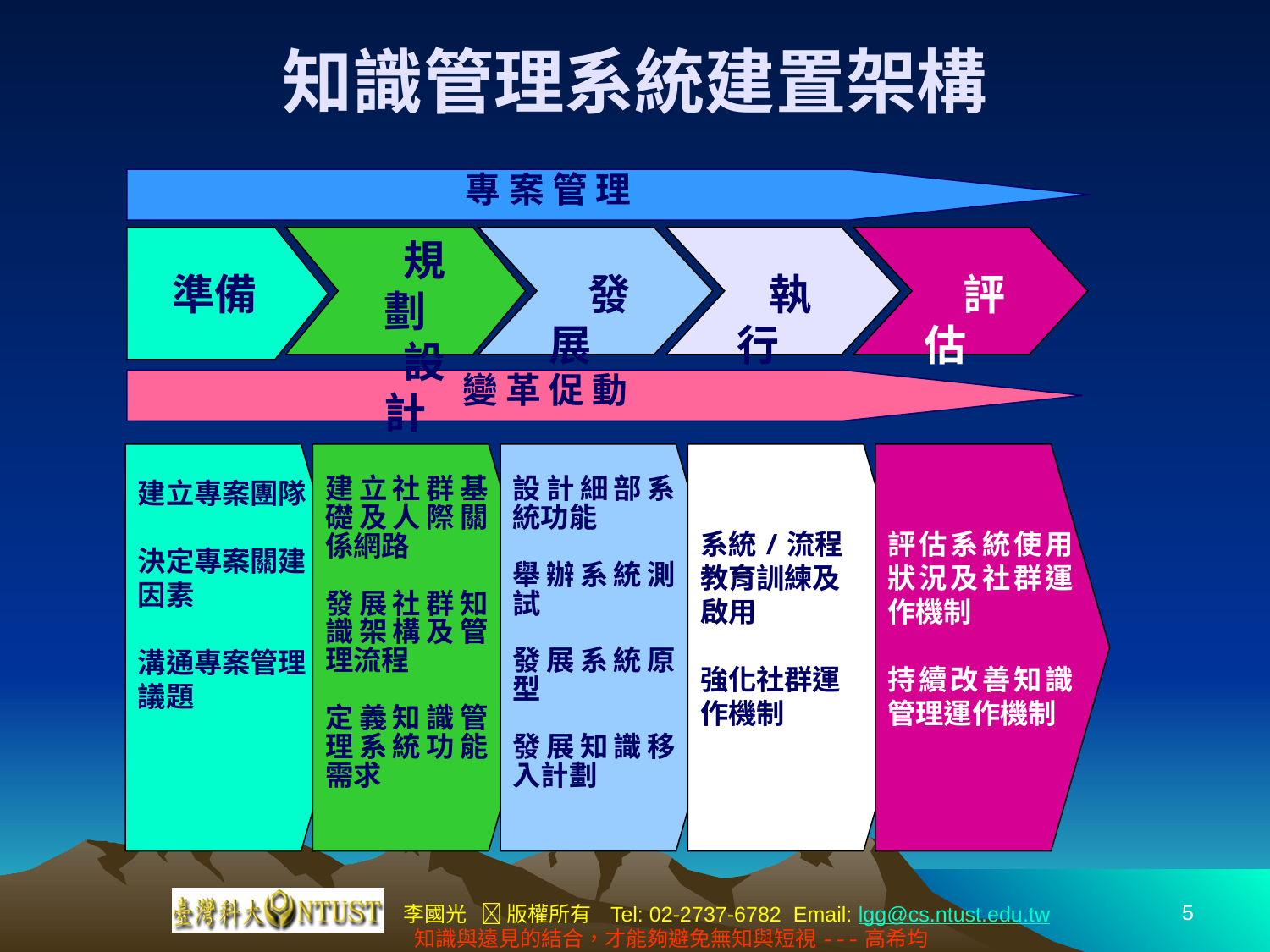

# 知識管理系統建置架構
專 案 管 理

準備
     規劃
   設計

     發展

    執行

     評估
變 革 促 動

建立專案團隊

決定專案關建因素

溝通專案管理議題

建立社群基礎及人際關係網路

發展社群知識架構及管理流程

定義知識管理系統功能需求

設計細部系統功能

舉辦系統測試

發展系統原型

發展知識移入計劃

系統/流程教育訓練及啟用

強化社群運作機制

評估系統使用狀況及社群運作機制

持續改善知識管理運作機制

5